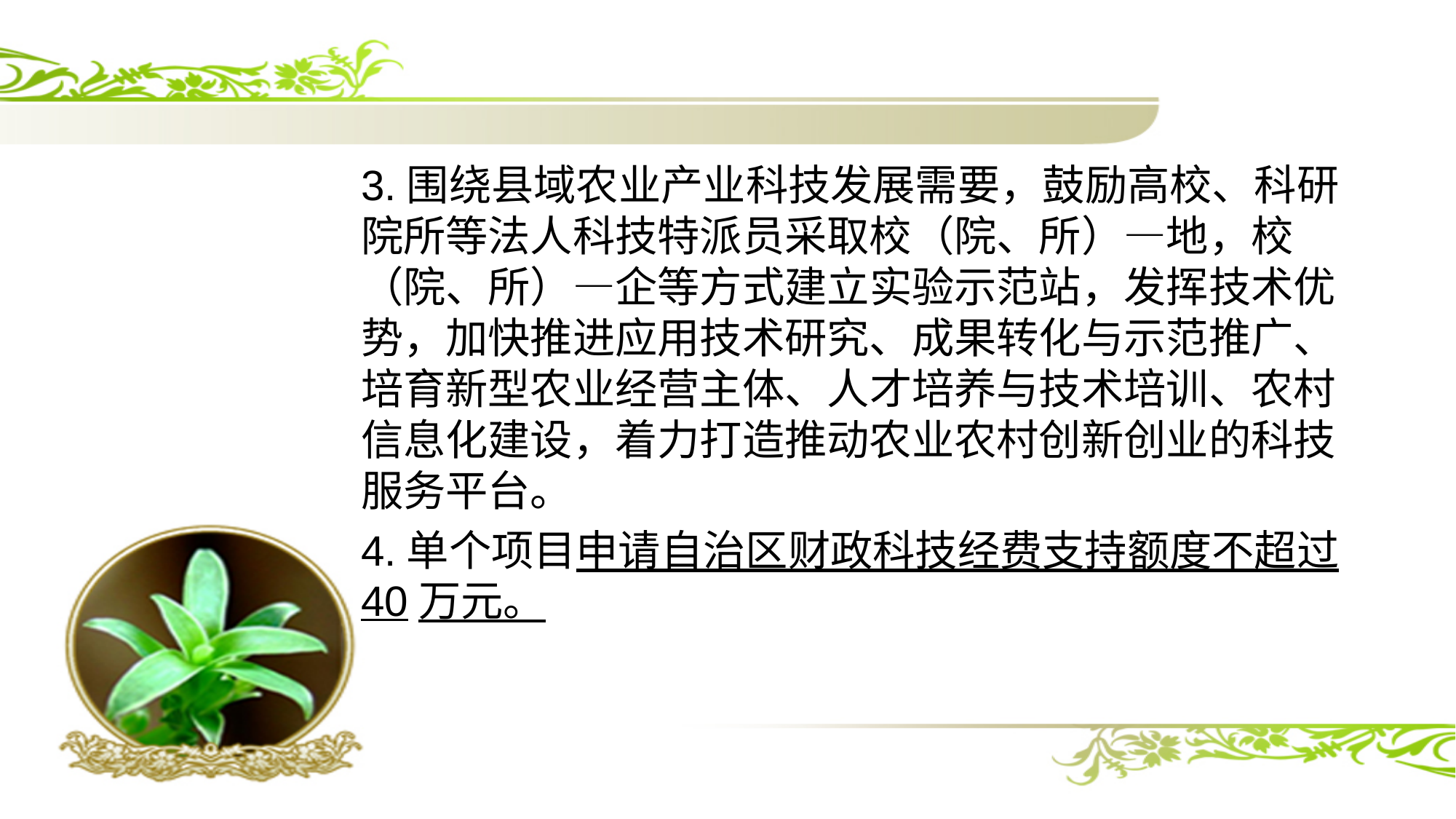

3.围绕县域农业产业科技发展需要，鼓励高校、科研院所等法人科技特派员采取校（院、所）—地，校（院、所）—企等方式建立实验示范站，发挥技术优势，加快推进应用技术研究、成果转化与示范推广、培育新型农业经营主体、人才培养与技术培训、农村信息化建设，着力打造推动农业农村创新创业的科技服务平台。
4.单个项目申请自治区财政科技经费支持额度不超过40万元。